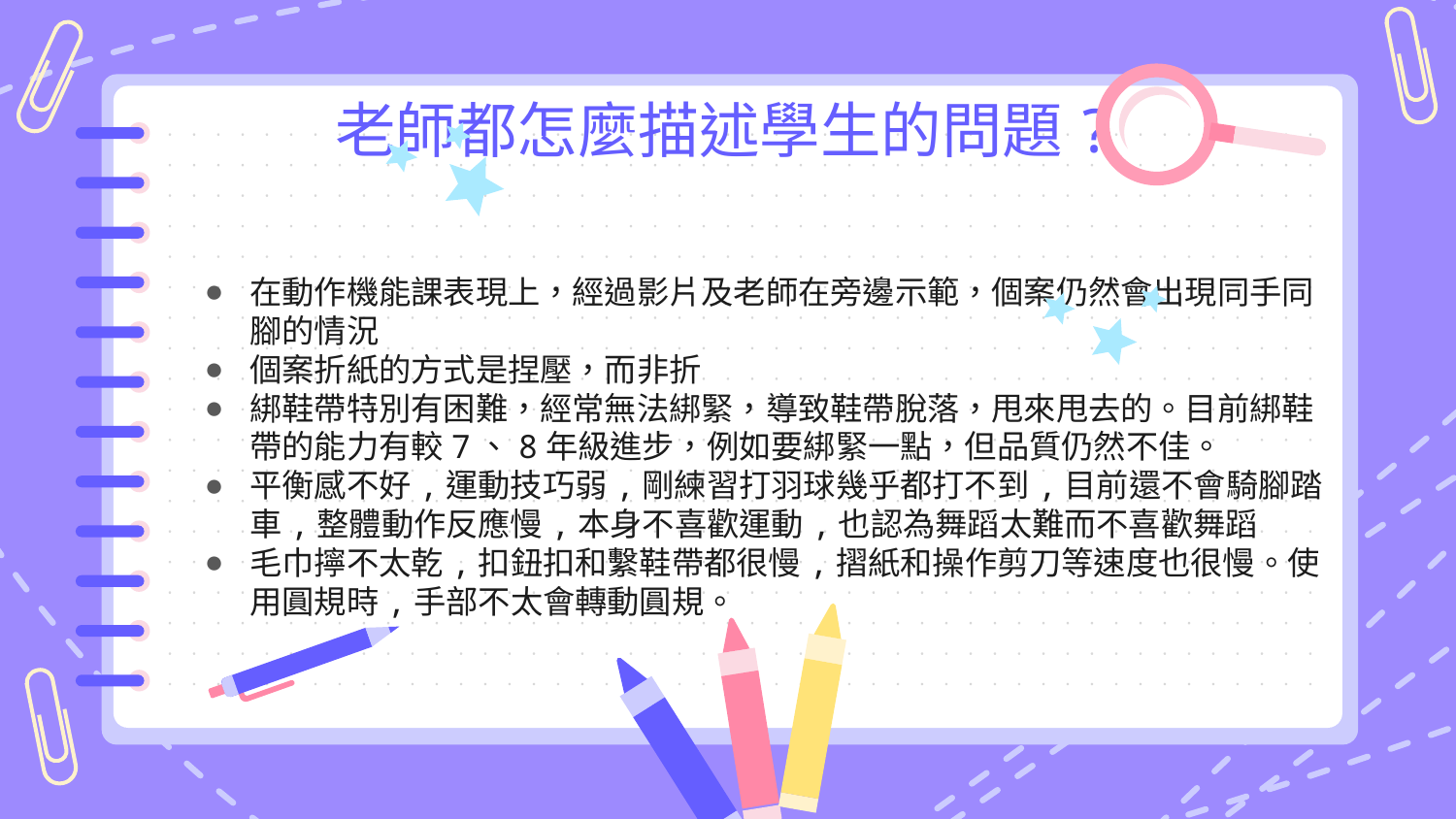

# 老師都怎麼描述學生的問題?

在動作機能課表現上，經過影片及老師在旁邊示範，個案仍然會出現同手同腳的情況
個案折紙的方式是捏壓，而非折
綁鞋帶特別有困難，經常無法綁緊，導致鞋帶脫落，甩來甩去的。目前綁鞋帶的能力有較7、8年級進步，例如要綁緊一點，但品質仍然不佳。
平衡感不好,運動技巧弱,剛練習打羽球幾乎都打不到,目前還不會騎腳踏車,整體動作反應慢,本身不喜歡運動,也認為舞蹈太難而不喜歡舞蹈
毛巾擰不太乾,扣鈕扣和繫鞋帶都很慢,摺紙和操作剪刀等速度也很慢。使用圓規時,手部不太會轉動圓規。